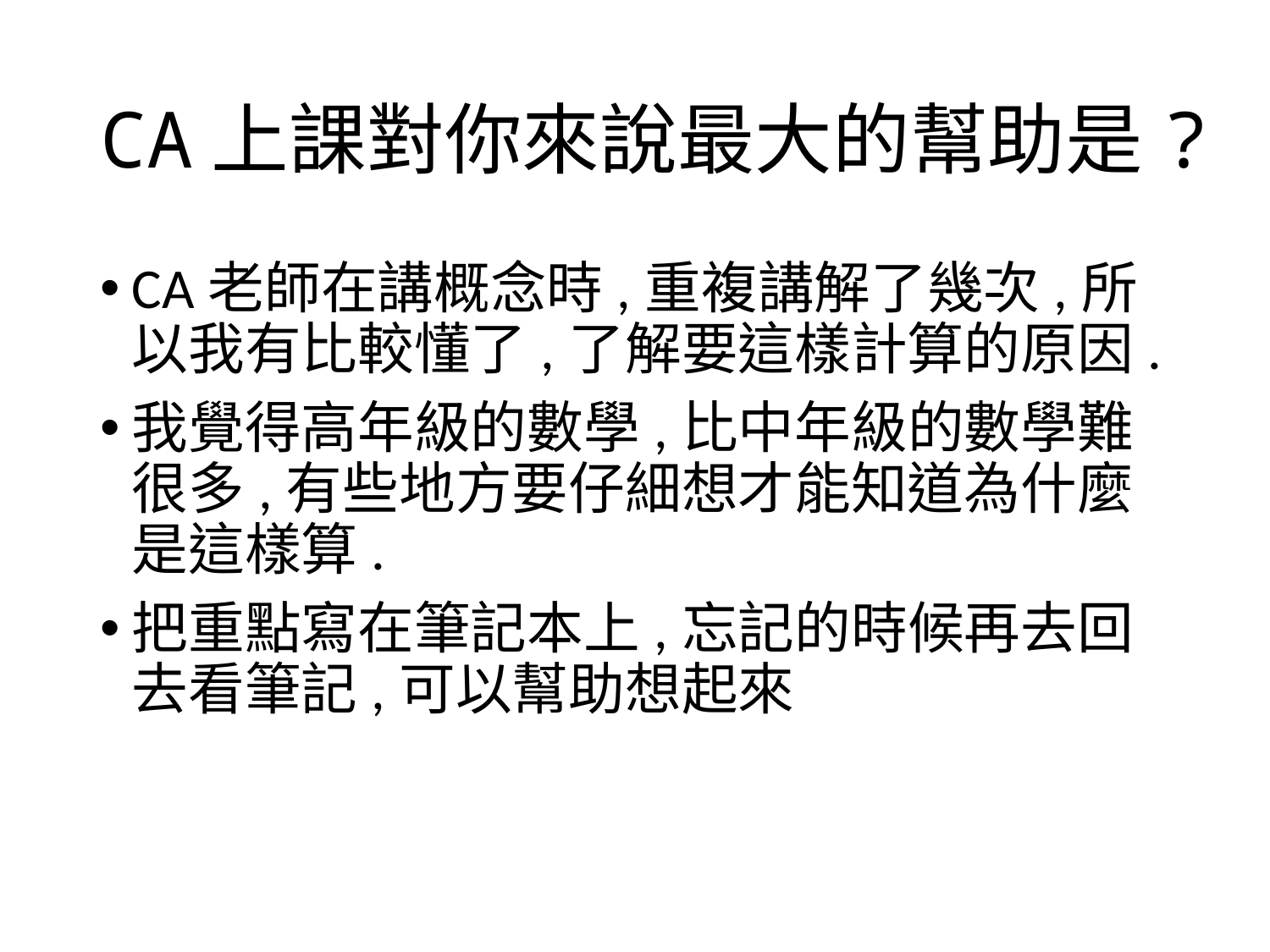

# CA上課對你來說最大的幫助是?
CA老師在講概念時,重複講解了幾次,所以我有比較懂了,了解要這樣計算的原因.
我覺得高年級的數學,比中年級的數學難很多,有些地方要仔細想才能知道為什麼是這樣算.
把重點寫在筆記本上,忘記的時候再去回去看筆記,可以幫助想起來